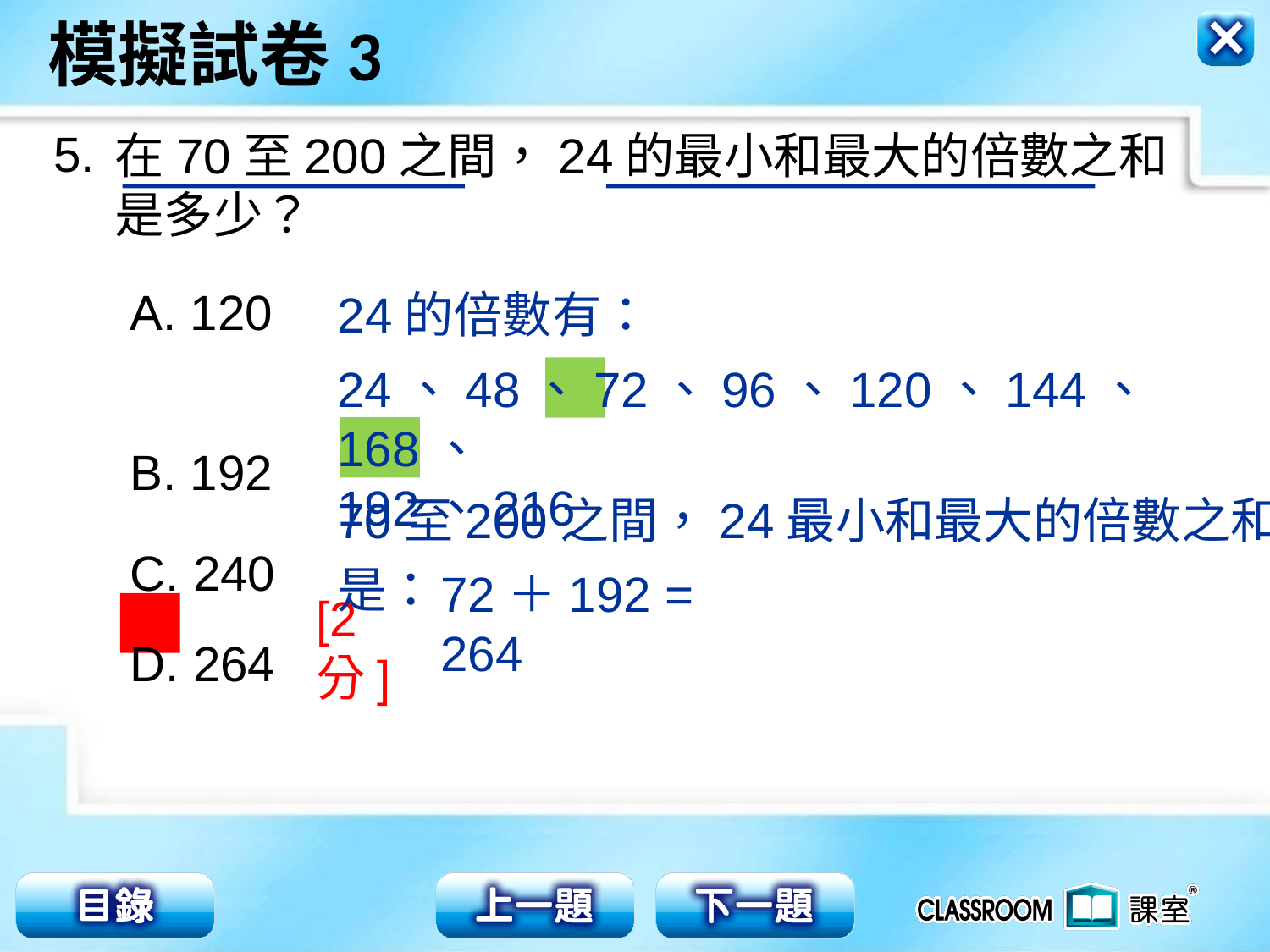

5.
在70至200之間，24的最小和最大的倍數之和是多少？

24的倍數有：
A. 120
B. 192
C. 240
D. 264
24、48、72、96、120、144、168、
192、216

70至200之間，24最小和最大的倍數之和
是：
72＋192 = 264
[2分]